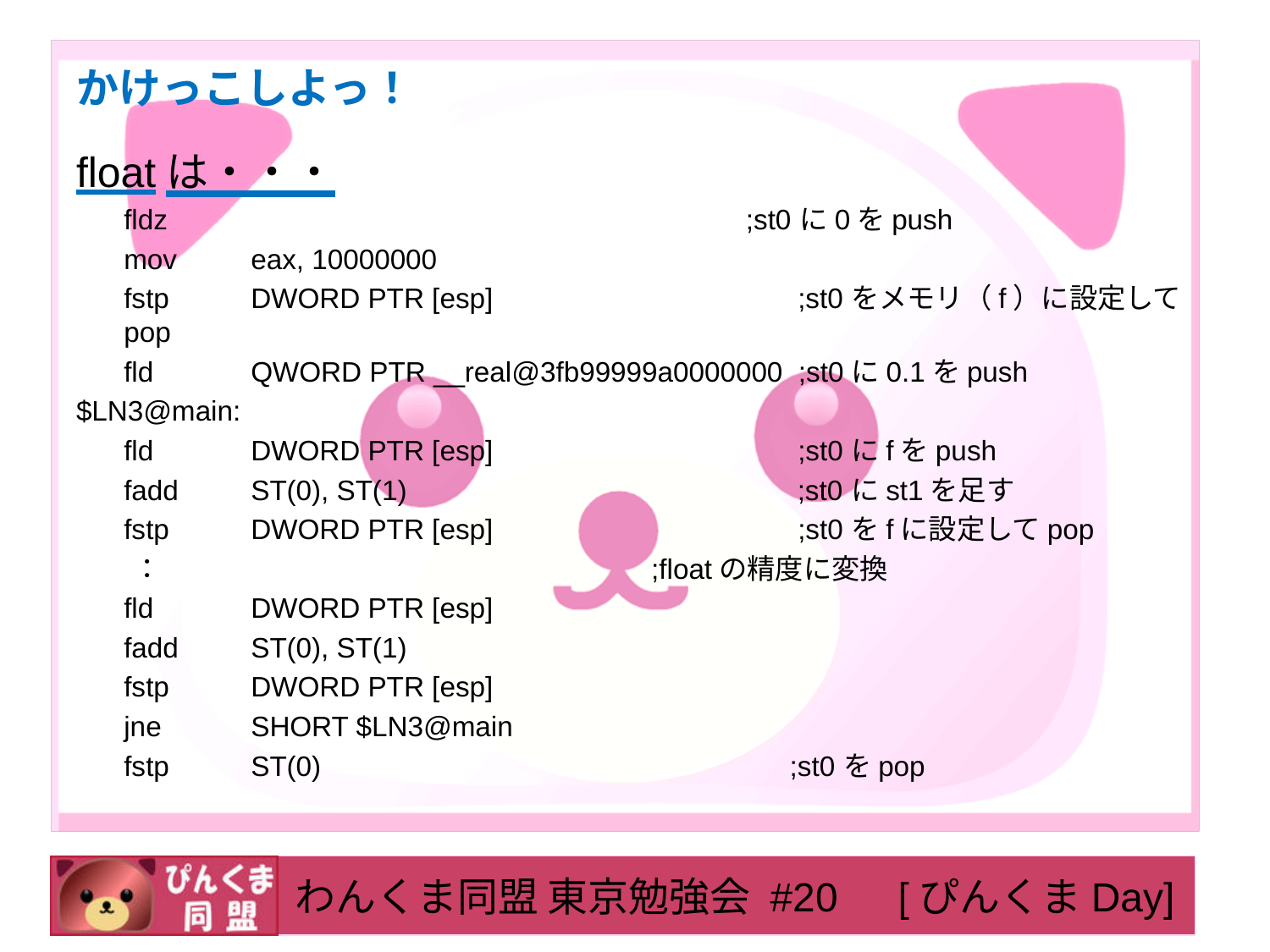

# かけっこしよっ！
floatは・・・
	fldz                                                                          ;st0に0をpush
	mov	eax, 10000000
	fstp	DWORD PTR [esp]                                       ;st0をメモリ（f）に設定してpop
	fld	QWORD PTR __real@3fb99999a0000000  ;st0に0.1をpush
$LN3@main:
	fld	DWORD PTR [esp]                                       ;st0にfをpush
	fadd	ST(0), ST(1)                                                  ;st0にst1を足す
	fstp	DWORD PTR [esp]                                       ;st0をfに設定してpop
        ：                                                                            ;floatの精度に変換
	fld	DWORD PTR [esp]
	fadd	ST(0), ST(1)
	fstp	DWORD PTR [esp]
	jne	SHORT $LN3@main
	fstp	ST(0)                                                            ;st0をpop